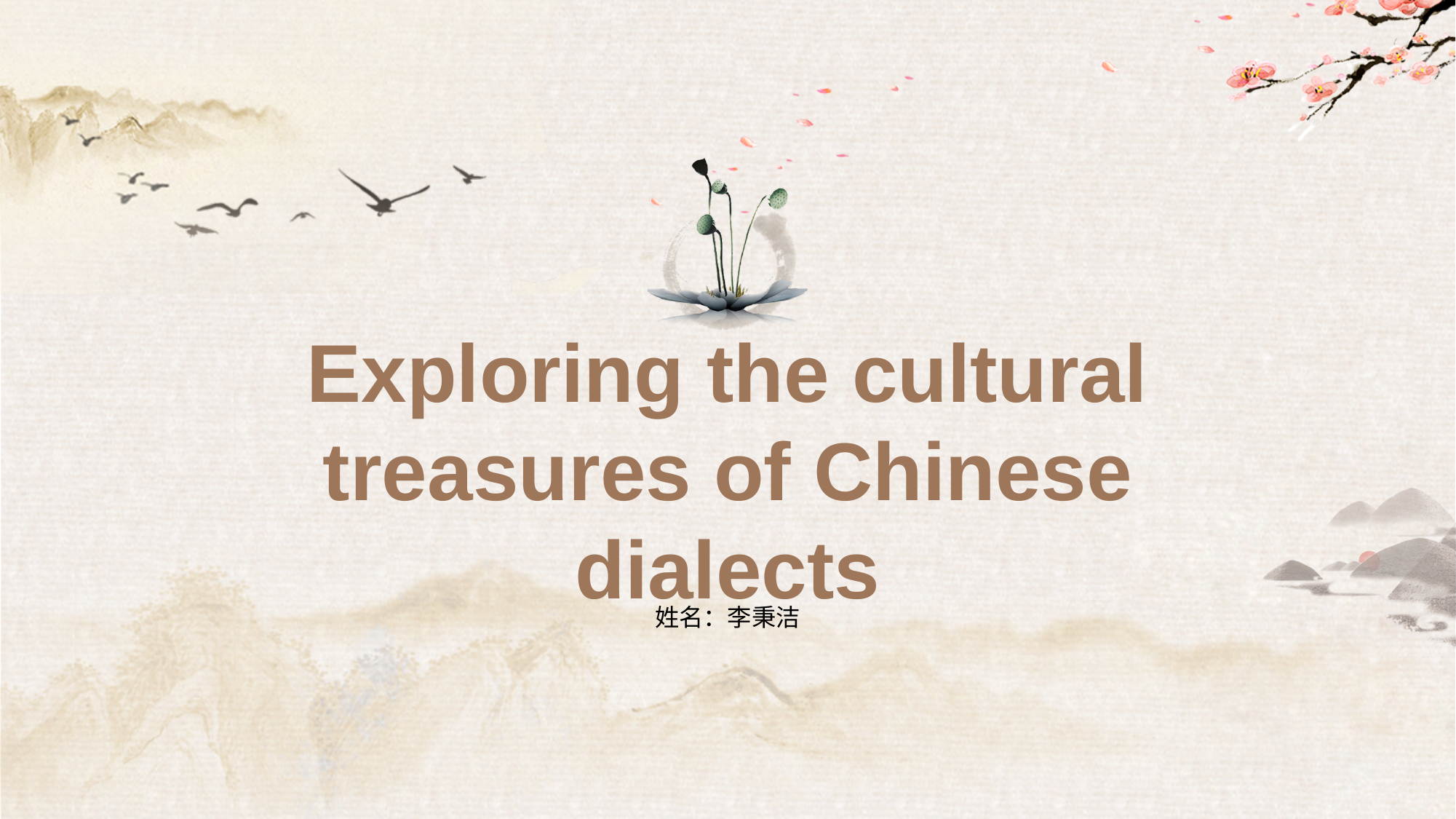

Exploring the cultural treasures of Chinese dialects
姓名：李秉洁